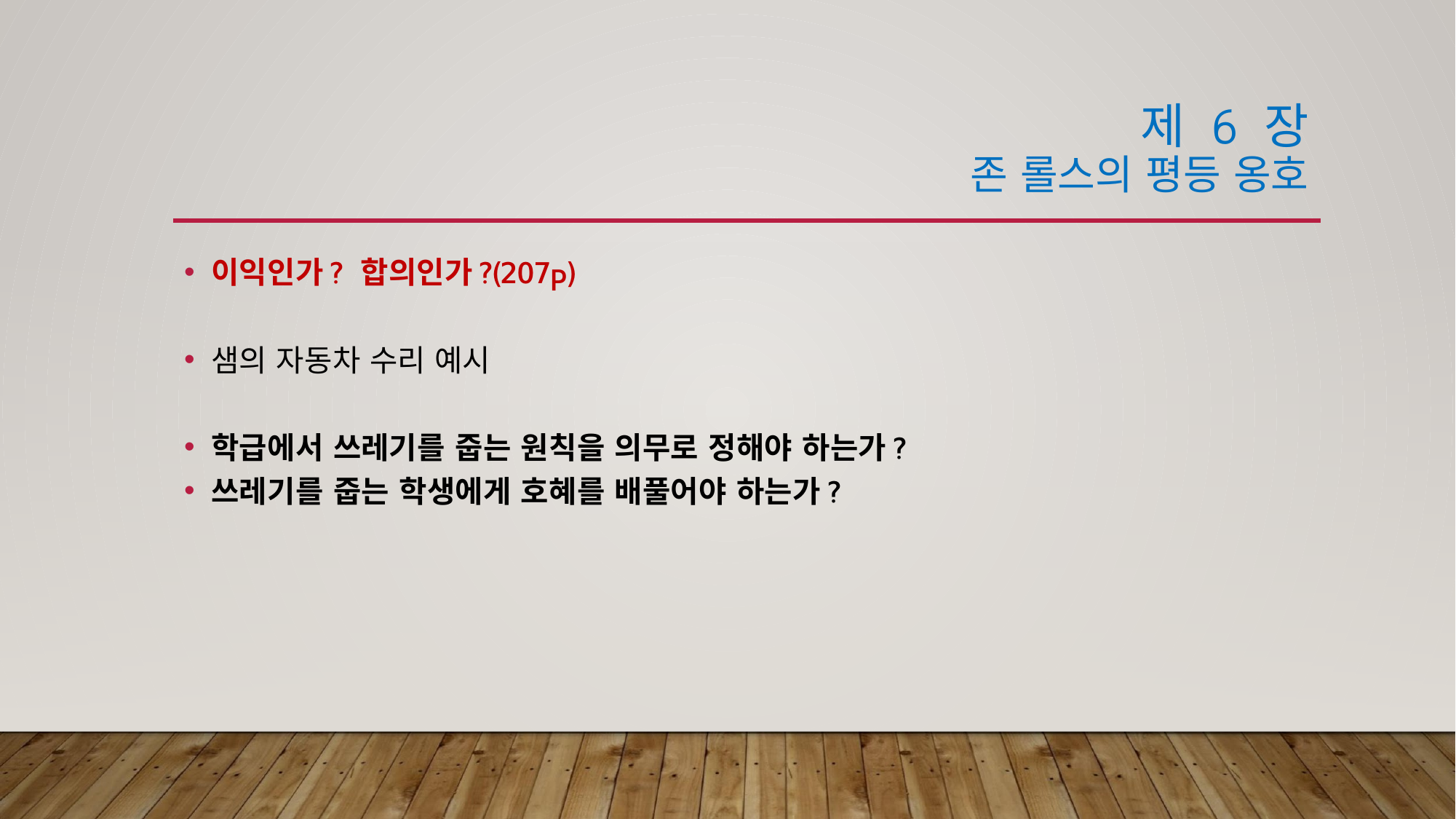

# 제 6 장 존 롤스의 평등 옹호
이익인가? 합의인가?(207p)

샘의 자동차 수리 예시

학급에서 쓰레기를 줍는 원칙을 의무로 정해야 하는가?
쓰레기를 줍는 학생에게 호혜를 배풀어야 하는가?